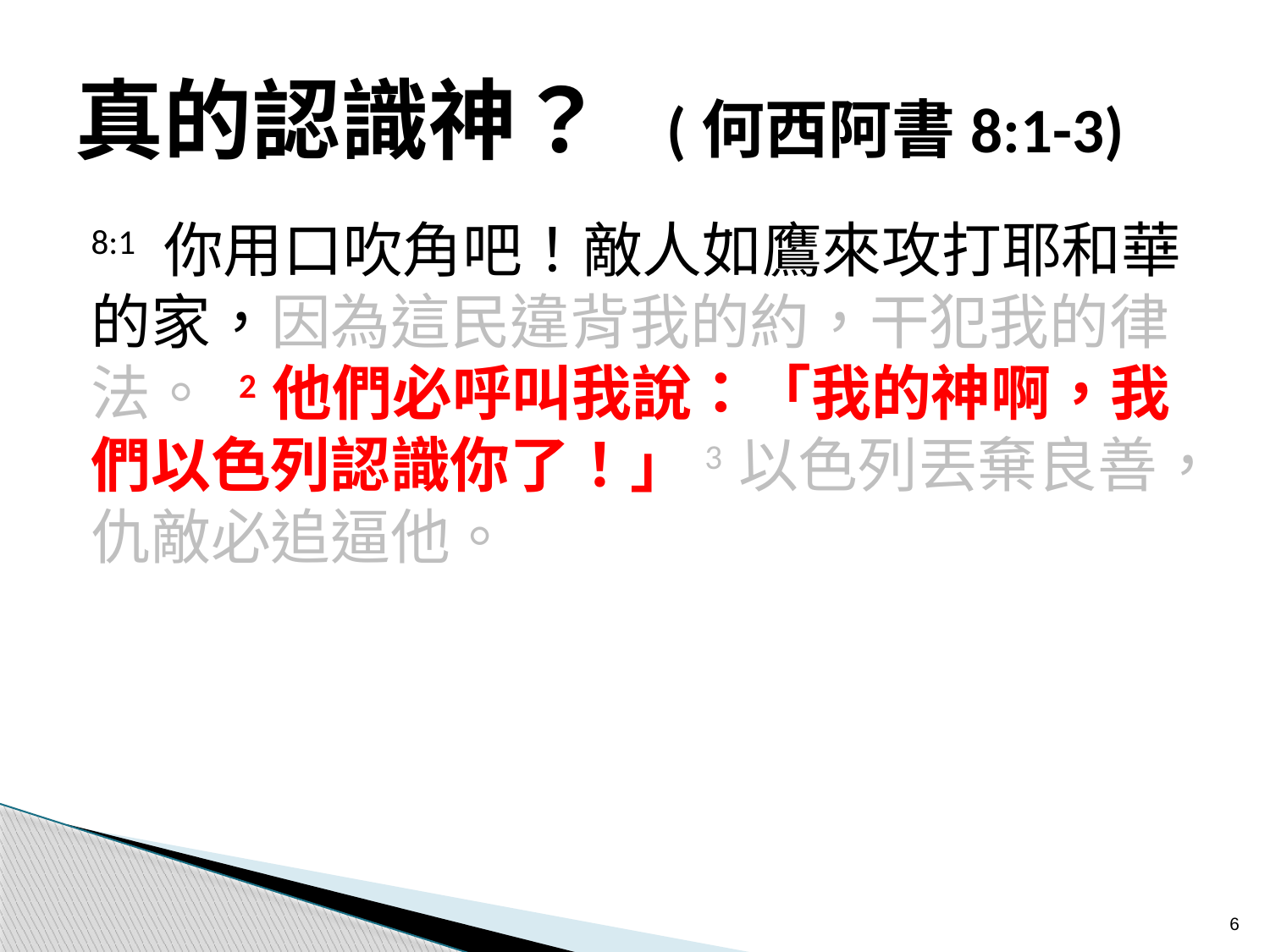

# 真的認識神？  (何西阿書8:1-3)
8:1 你用口吹角吧！敵人如鷹來攻打耶和華的家，因為這民違背我的約，干犯我的律法。 2 他們必呼叫我說：「我的神啊，我們以色列認識你了！」3 以色列丟棄良善，仇敵必追逼他。
6